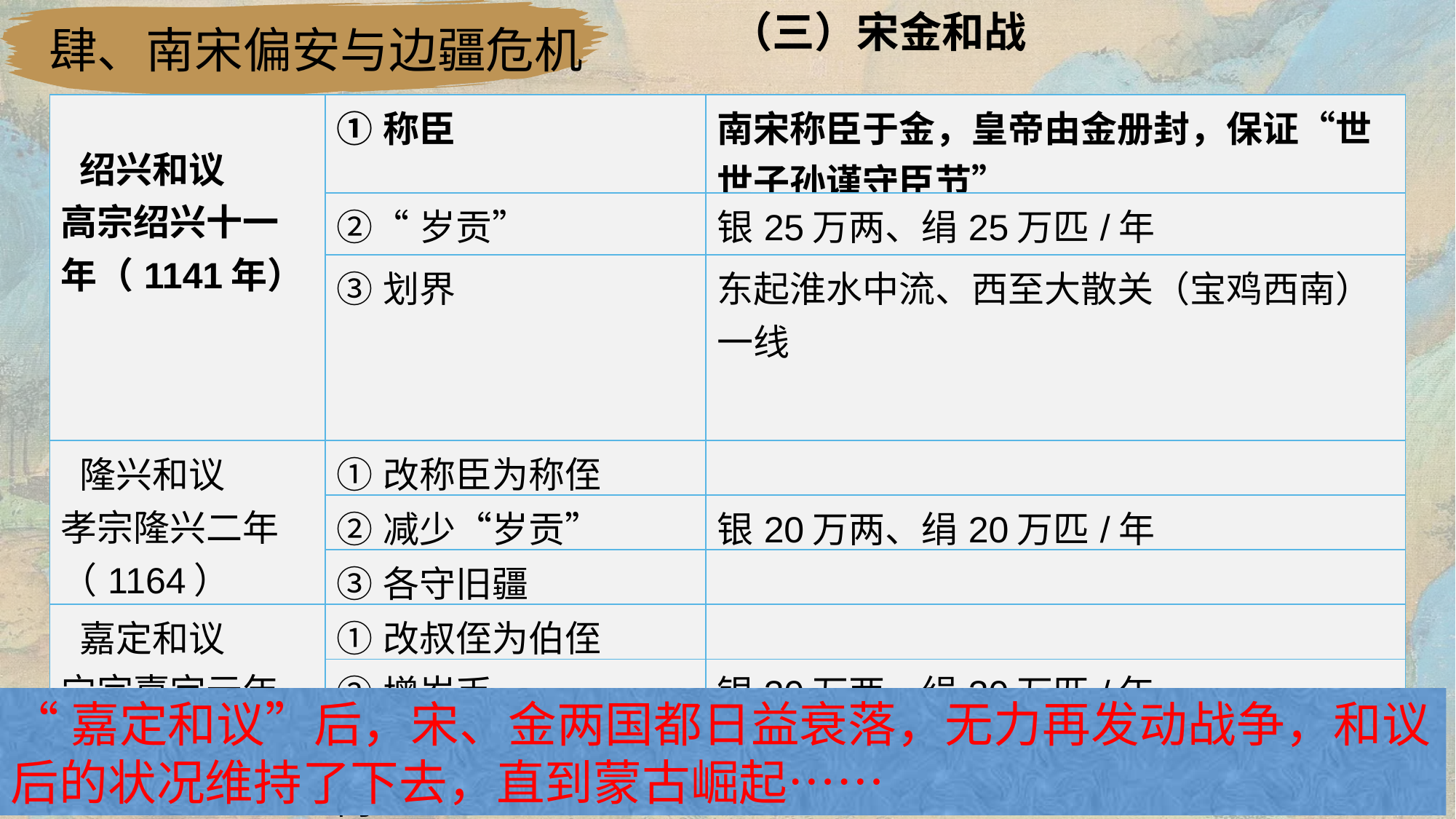

（三）宋金和战

肆、南宋偏安与边疆危机
| 绍兴和议 高宗绍兴十一年（1141年） | ①称臣 | 南宋称臣于金，皇帝由金册封，保证“世世子孙谨守臣节” |
| --- | --- | --- |
|  | ②“岁贡” | 银25万两、绢25万匹/年 |
|  | ③划界 | 东起淮水中流、西至大散关（宝鸡西南）一线 |
| 隆兴和议 孝宗隆兴二年（1164） | ①改称臣为称侄 |  |
|  | ②减少“岁贡” | 银20万两、绢20万匹/年 |
|  | ③各守旧疆 |  |
| 嘉定和议 宁宗嘉定元年（1208） | ①改叔侄为伯侄 |  |
|  | ②增岁币 | 银30万两、绢30万匹/年 |
|  | ③“犒军银” 300万两 |  |
“嘉定和议”后，宋、金两国都日益衰落，无力再发动战争，和议后的状况维持了下去，直到蒙古崛起……